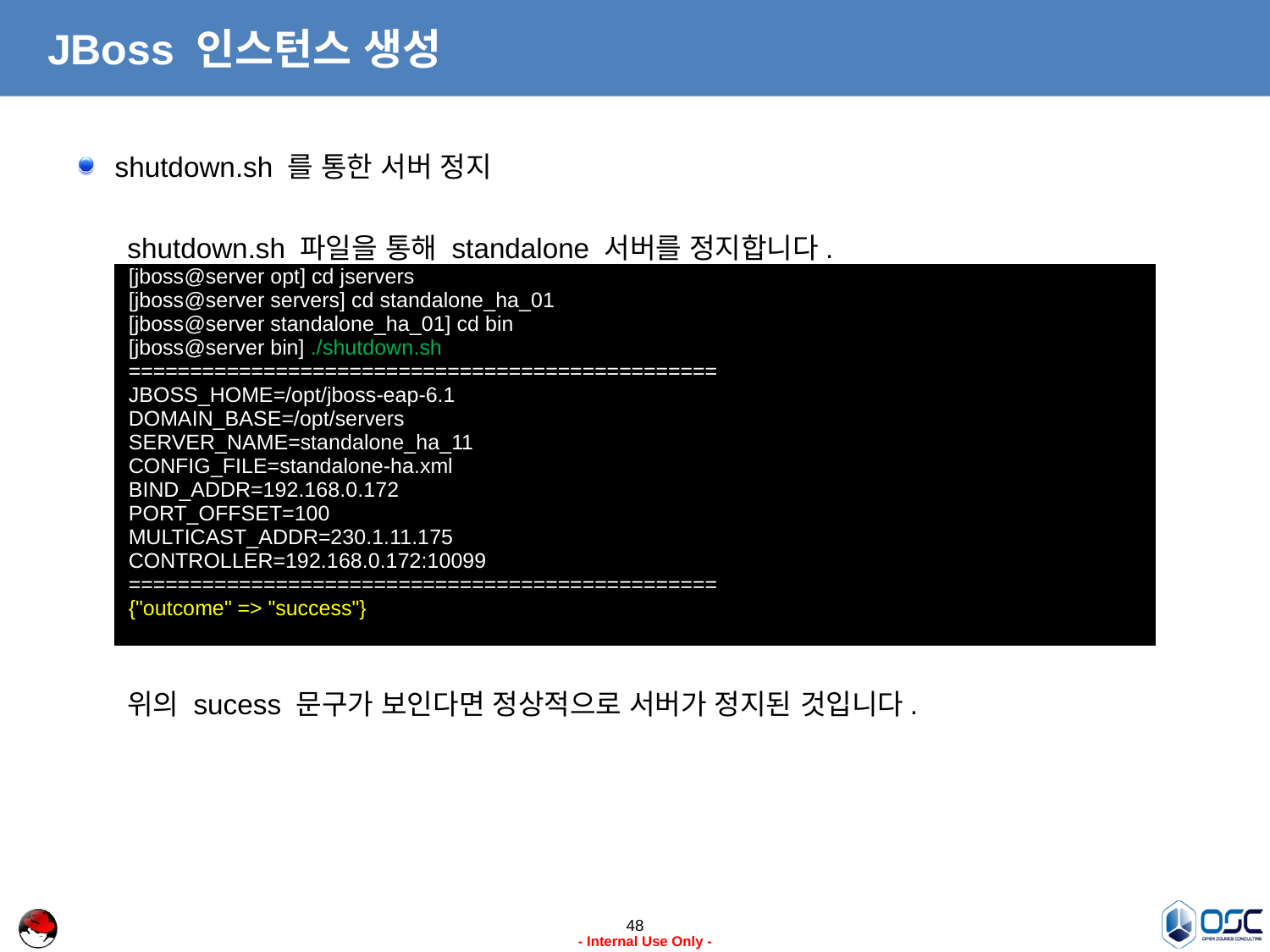

# JBoss 인스턴스 생성
shutdown.sh 를 통한 서버 정지
shutdown.sh 파일을 통해 standalone 서버를 정지합니다.

위의 sucess 문구가 보인다면 정상적으로 서버가 정지된 것입니다.
| [jboss@server opt] cd jservers [jboss@server servers] cd standalone\_ha\_01 [jboss@server standalone\_ha\_01] cd bin [jboss@server bin] ./shutdown.sh ================================================ JBOSS\_HOME=/opt/jboss-eap-6.1 DOMAIN\_BASE=/opt/servers SERVER\_NAME=standalone\_ha\_11 CONFIG\_FILE=standalone-ha.xml BIND\_ADDR=192.168.0.172 PORT\_OFFSET=100 MULTICAST\_ADDR=230.1.11.175 CONTROLLER=192.168.0.172:10099 ================================================ {"outcome" => "success"} |
| --- |